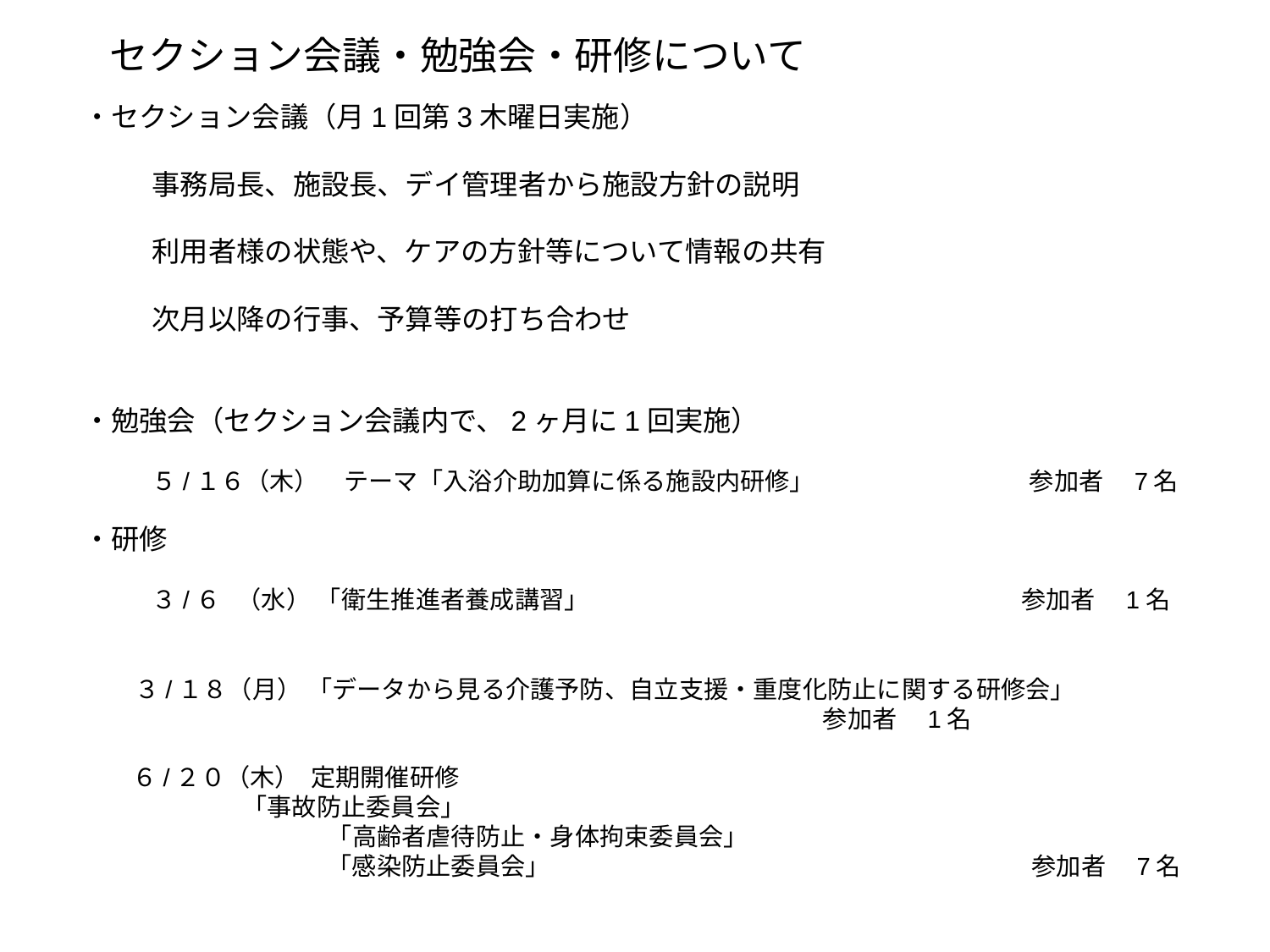

# セクション会議・勉強会・研修について

　・セクション会議（月1回第3木曜日実施）

　　　  事務局長、施設長、デイ管理者から施設方針の説明

　　　  利用者様の状態や、ケアの方針等について情報の共有

　　　  次月以降の行事、予算等の打ち合わせ

　・勉強会（セクション会議内で、2ヶ月に1回実施）

　　　  ５/１６（木）　テーマ「入浴介助加算に係る施設内研修」　 　　　　　　　  参加者　7名

　・研修

　　　  ３/６   （水） 「衛生推進者養成講習」　　　　　　　　　　　　 　　　　　 参加者　1名

　          ３/１８（月） 「データから見る介護予防、自立支援・重度化防止に関する研修会」
　　　　　　　　　　　　　                                                                                 参加者　1名

             ６/２０（木）  定期開催研修
                                 「事故防止委員会」
　　　　　　　　　　　「高齢者虐待防止・身体拘束委員会」
　　　　　　　　　　　「感染防止委員会」　　　　　　　　　　　　　　　　　　　  参加者　7名